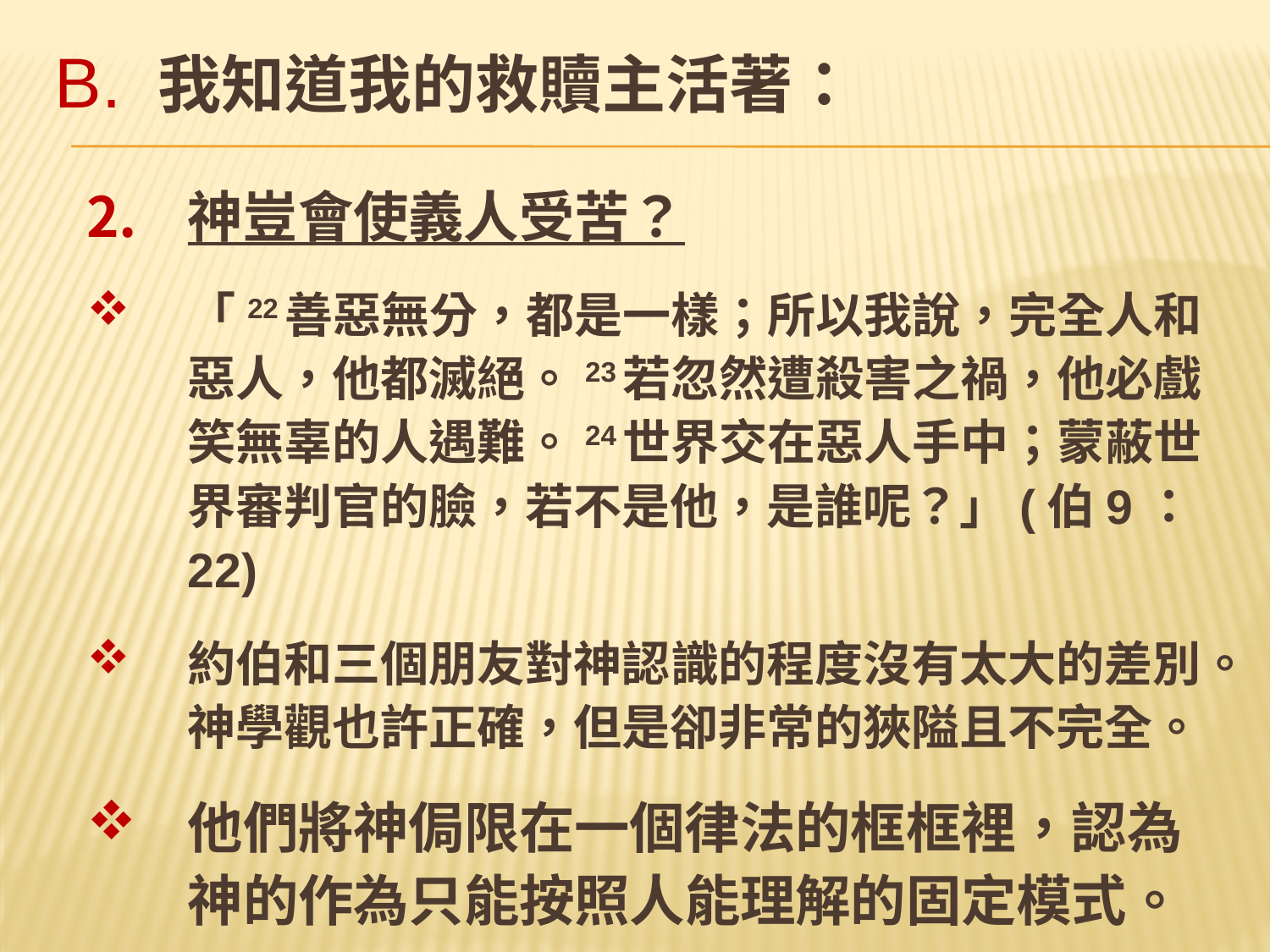

# B. 我知道我的救贖主活著：
神豈會使義人受苦？
「22善惡無分，都是一樣；所以我說，完全人和惡人，他都滅絕。23若忽然遭殺害之禍，他必戲笑無辜的人遇難。24世界交在惡人手中；蒙蔽世界審判官的臉，若不是他，是誰呢？」(伯9：22)
約伯和三個朋友對神認識的程度沒有太大的差別。神學觀也許正確，但是卻非常的狹隘且不完全。
他們將神侷限在一個律法的框框裡，認為神的作為只能按照人能理解的固定模式。